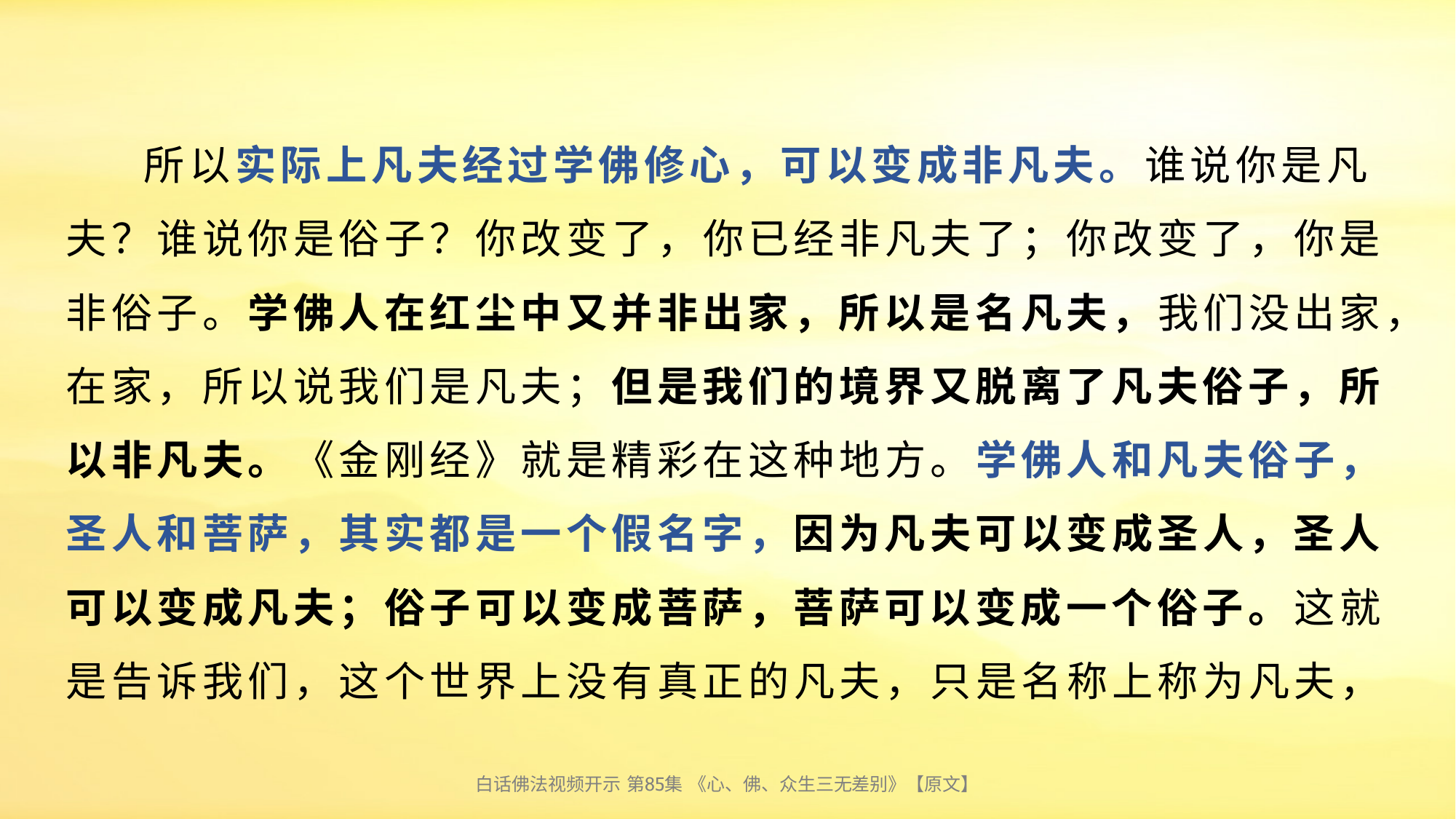

# 所以实际上凡夫经过学佛修心，可以变成非凡夫。谁说你是凡夫？谁说你是俗子？你改变了，你已经非凡夫了；你改变了，你是非俗子。学佛人在红尘中又并非出家，所以是名凡夫，我们没出家，在家，所以说我们是凡夫；但是我们的境界又脱离了凡夫俗子，所以非凡夫。《金刚经》就是精彩在这种地方。学佛人和凡夫俗子，圣人和菩萨，其实都是一个假名字，因为凡夫可以变成圣人，圣人可以变成凡夫；俗子可以变成菩萨，菩萨可以变成一个俗子。这就是告诉我们，这个世界上没有真正的凡夫，只是名称上称为凡夫，
白话佛法视频开示 第85集 《心、佛、众生三无差别》【原文】